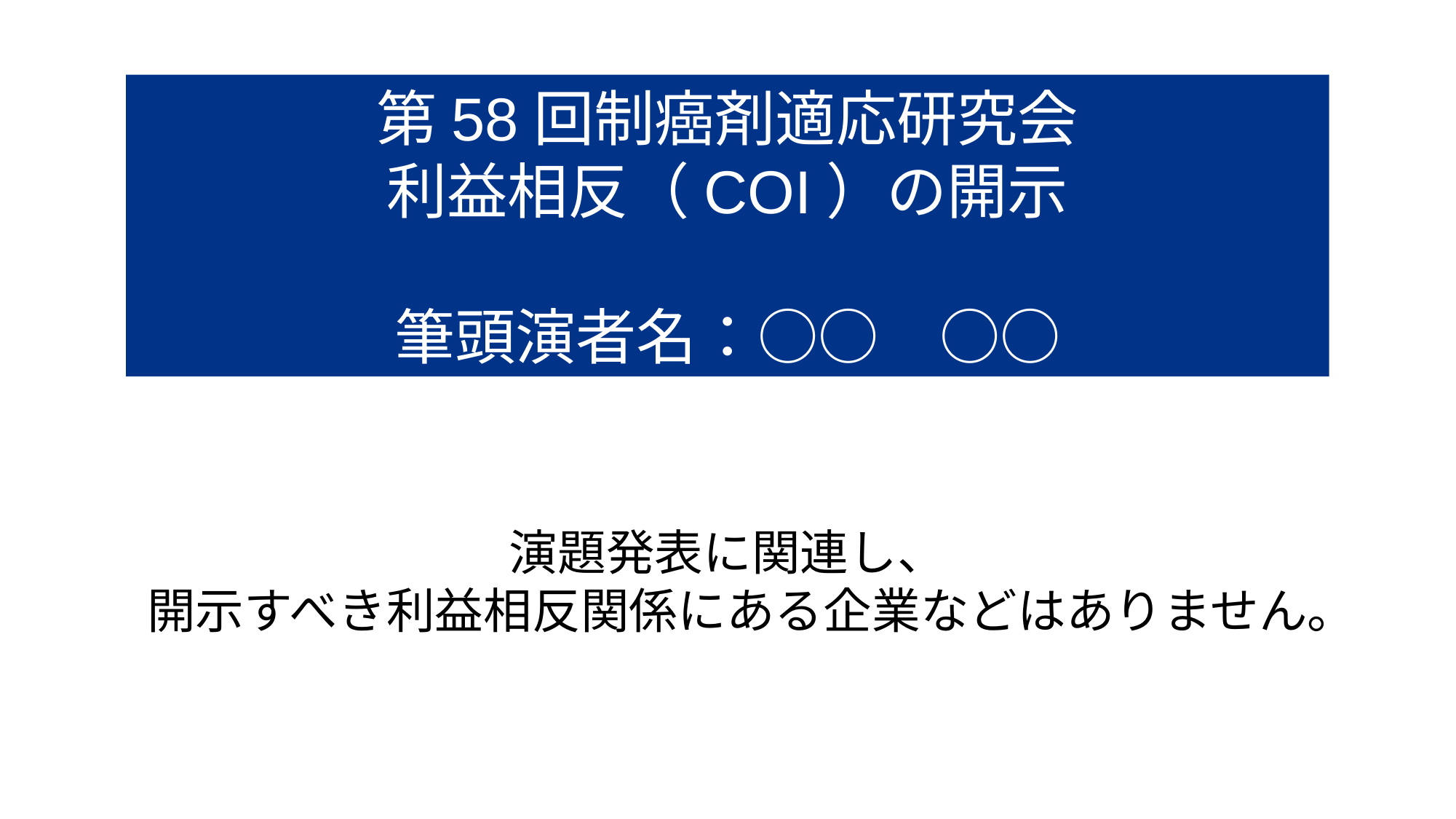

第58回制癌剤適応研究会
利益相反（COI）の開示

筆頭演者名：○○　○○
演題発表に関連し、
開示すべき利益相反関係にある企業などはありません。